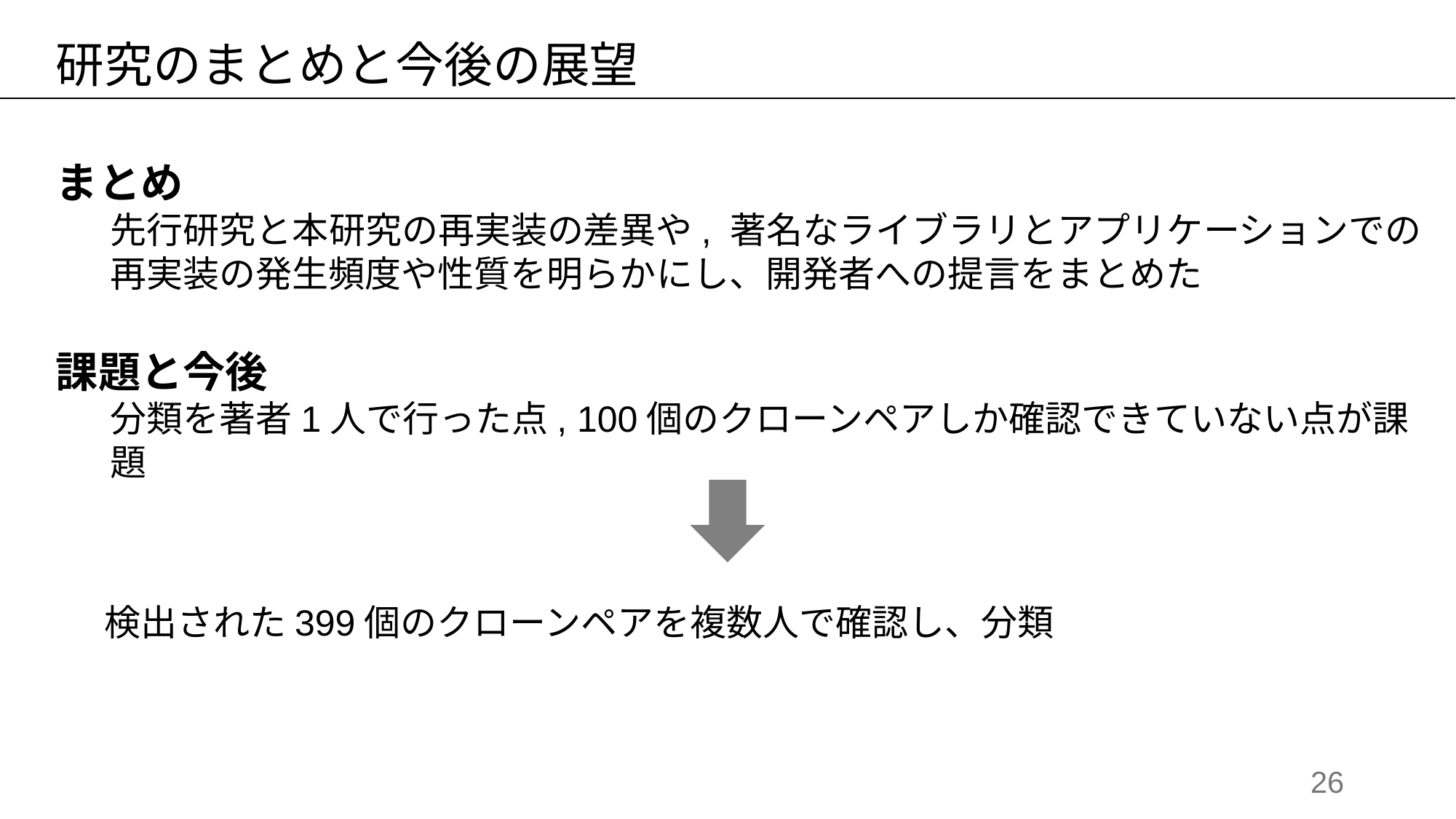

研究のまとめと今後の展望
まとめ
先行研究と本研究の再実装の差異や, 著名なライブラリとアプリケーションでの
再実装の発生頻度や性質を明らかにし、開発者への提言をまとめた

課題と今後
分類を著者1人で行った点, 100個のクローンペアしか確認できていない点が課題

検出された399個のクローンペアを複数人で確認し、分類
26